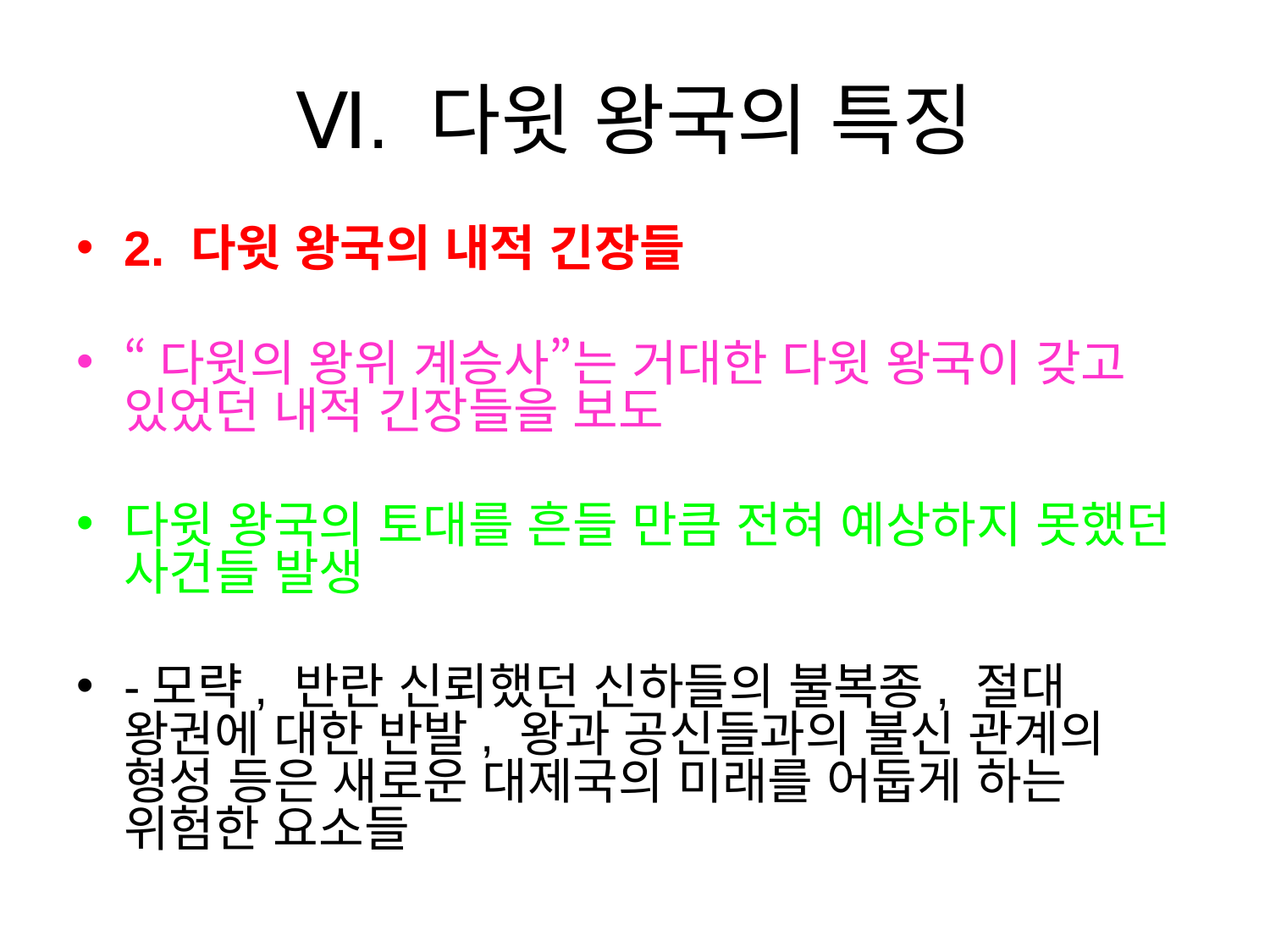

# Ⅵ. 다윗 왕국의 특징
2. 다윗 왕국의 내적 긴장들

“다윗의 왕위 계승사”는 거대한 다윗 왕국이 갖고 있었던 내적 긴장들을 보도

다윗 왕국의 토대를 흔들 만큼 전혀 예상하지 못했던 사건들 발생

-모략, 반란 신뢰했던 신하들의 불복종, 절대 왕권에 대한 반발, 왕과 공신들과의 불신 관계의 형성 등은 새로운 대제국의 미래를 어둡게 하는 위험한 요소들